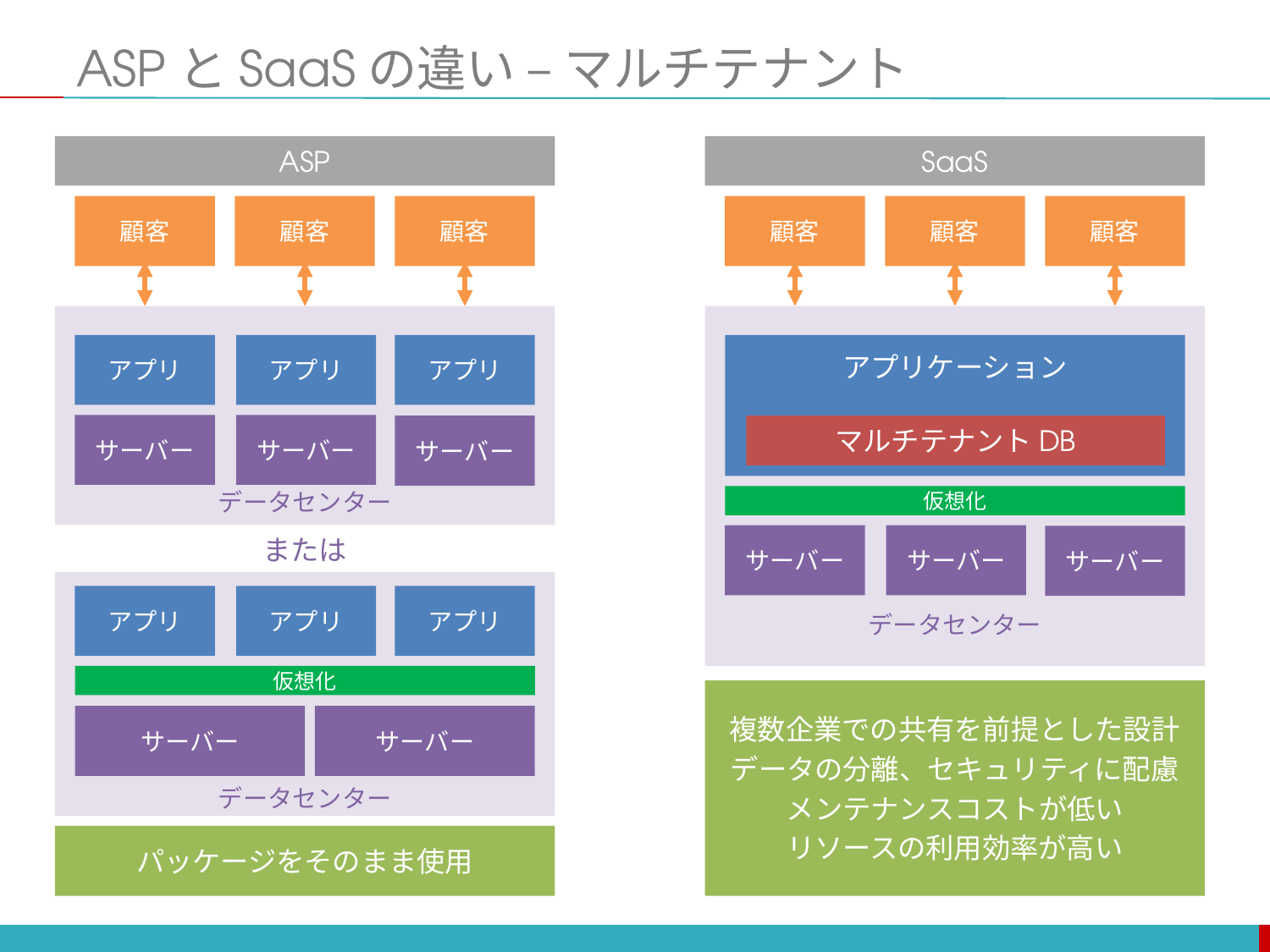

# ASPとSaaSの違い – マルチテナント
SaaS
ASP
顧客
顧客
顧客
顧客
顧客
顧客

データセンター

データセンター
アプリケーション

アプリ
アプリ
アプリ
サーバー
サーバー
サーバー
マルチテナントDB
仮想化
サーバー
サーバー
サーバー
または

データセンター
アプリ
アプリ
アプリ
仮想化
複数企業での共有を前提とした設計
データの分離、セキュリティに配慮
メンテナンスコストが低い
リソースの利用効率が高い
サーバー
サーバー
パッケージをそのまま使用